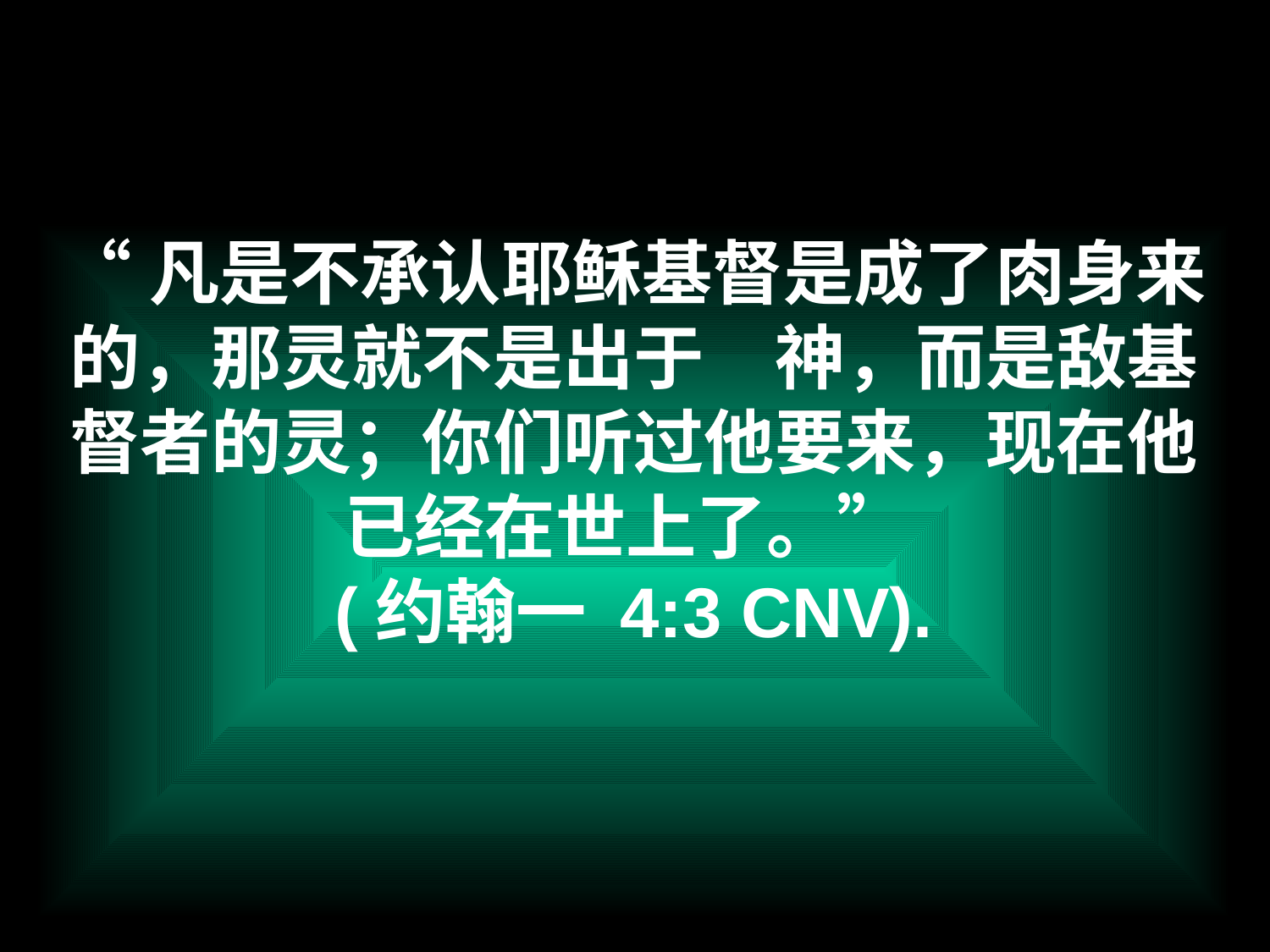

# “凡是不承认耶稣基督是成了肉身来的，那灵就不是出于　神，而是敌基督者的灵；你们听过他要来，现在他已经在世上了。” (约翰一 4:3 CNV).